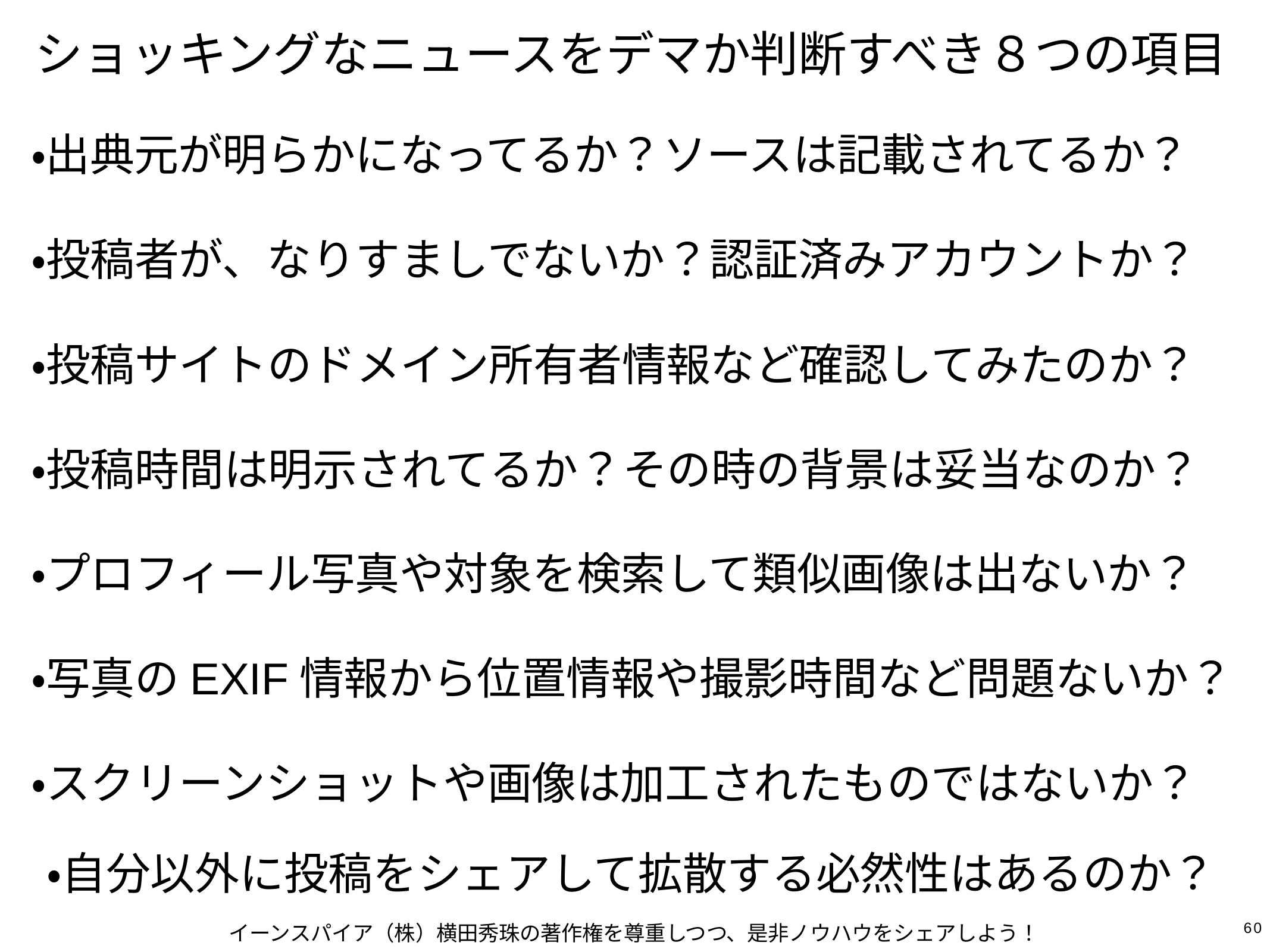

# ショッキングなニュースをデマか判断すべき８つの項目
・出典元が明らかになってるか？ソースは記載されてるか？

・投稿者が、なりすましでないか？認証済みアカウントか？

・投稿サイトのドメイン所有者情報など確認してみたのか？

・投稿時間は明示されてるか？その時の背景は妥当なのか？

・プロフィール写真や対象を検索して類似画像は出ないか？

・写真のEXIF情報から位置情報や撮影時間など問題ないか？

・スクリーンショットや画像は加工されたものではないか？
・自分以外に投稿をシェアして拡散する必然性はあるのか？
イーンスパイア（株）横田秀珠の著作権を尊重しつつ、是非ノウハウをシェアしよう！
60